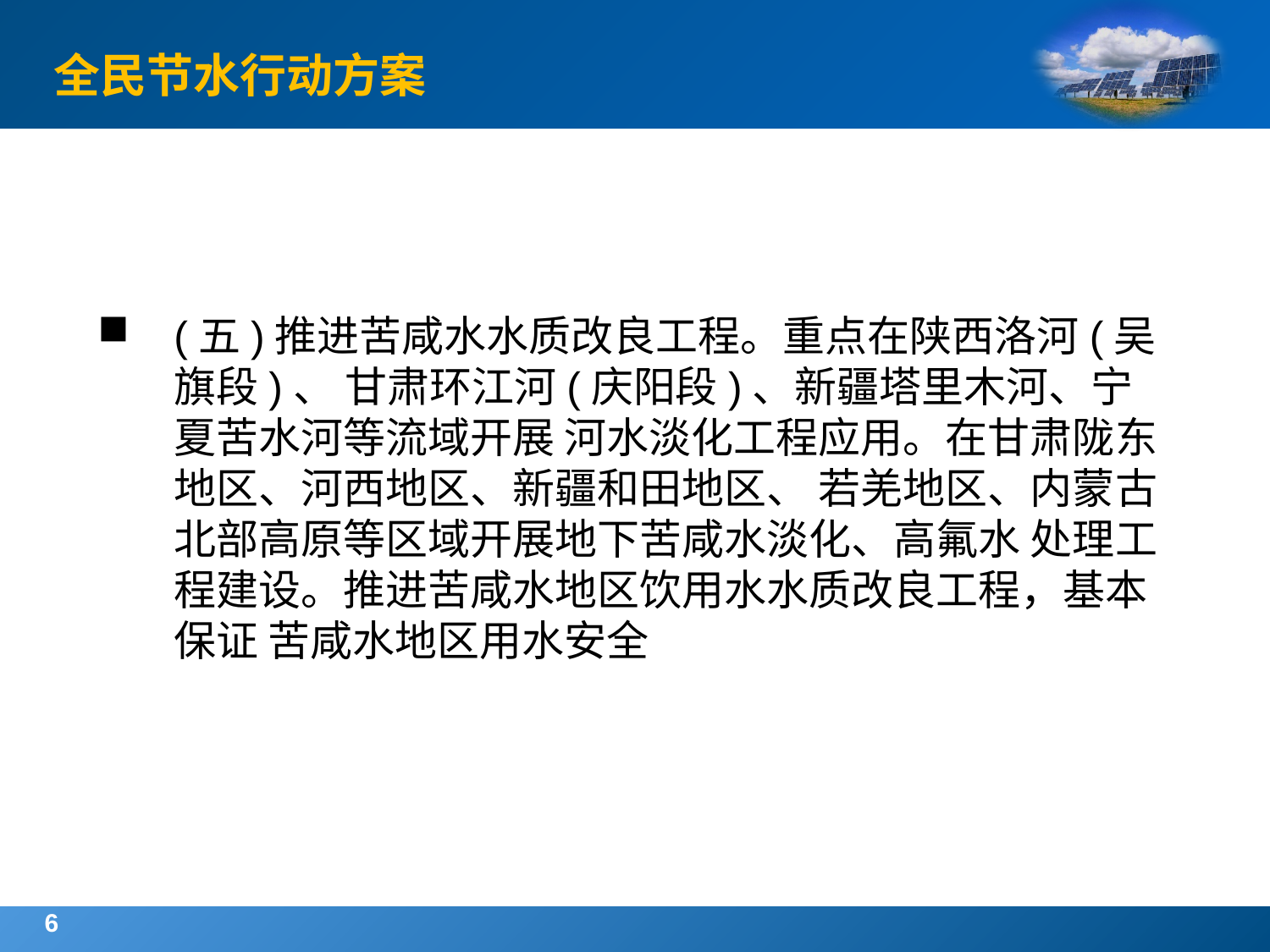

# 全民节水行动方案

(五)推进苦咸水水质改良工程。重点在陕西洛河(吴旗段)、 甘肃环江河(庆阳段)、新疆塔里木河、宁夏苦水河等流域开展 河水淡化工程应用。在甘肃陇东地区、河西地区、新疆和田地区、 若羌地区、内蒙古北部高原等区域开展地下苦咸水淡化、高氟水 处理工程建设。推进苦咸水地区饮用水水质改良工程，基本保证 苦咸水地区用水安全